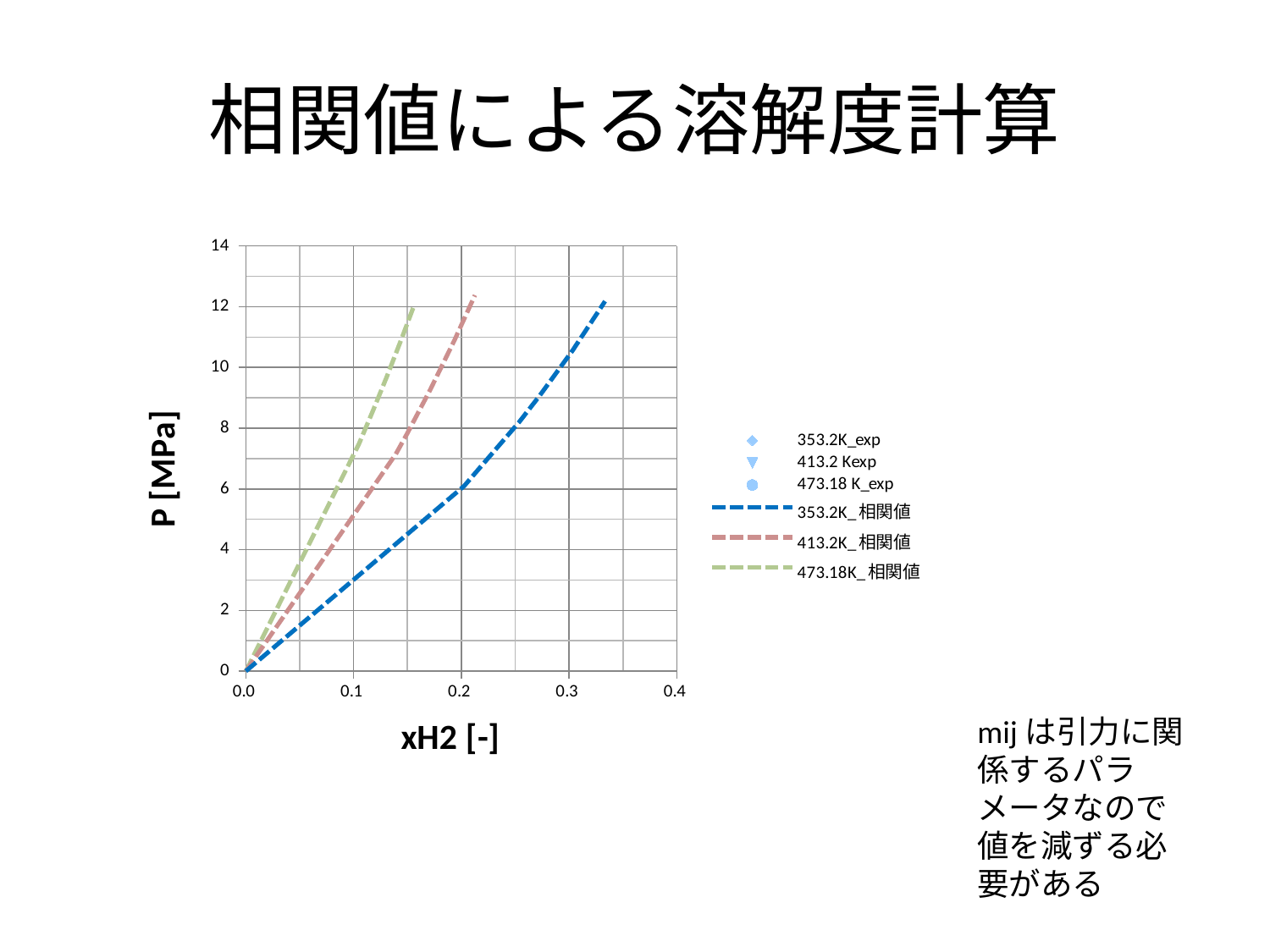

# 相関値による溶解度計算

### Chart

| Category |  |  |  |  |  |  |
|---|---|---|---|---|---|---|
mijは引力に関係するパラメータなので値を減ずる必要がある